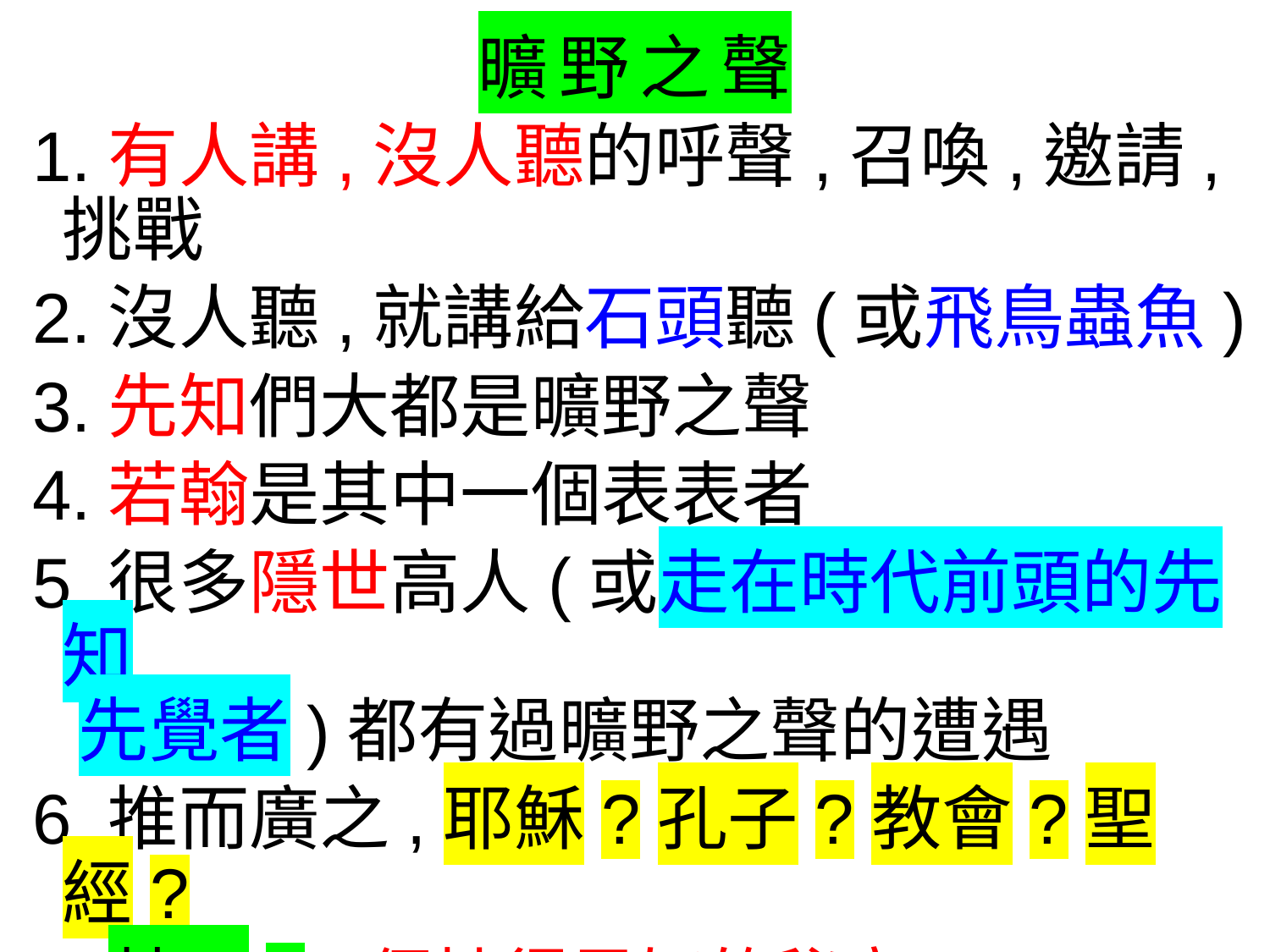

曠野之聲
 1.有人講,沒人聽的呼聲,召喚,邀請,挑戰
 2.沒人聽,就講給石頭聽(或飛鳥蟲魚)
 3.先知們大都是曠野之聲
 4.若翰是其中一個表表者
 5.很多隱世高人(或走在時代前頭的先知
 先覺者)都有過曠野之聲的遭遇
 6.推而廣之,耶穌?孔子?教會?聖經?
 7.梵二? (保持得最好的秘密best kept secret!)